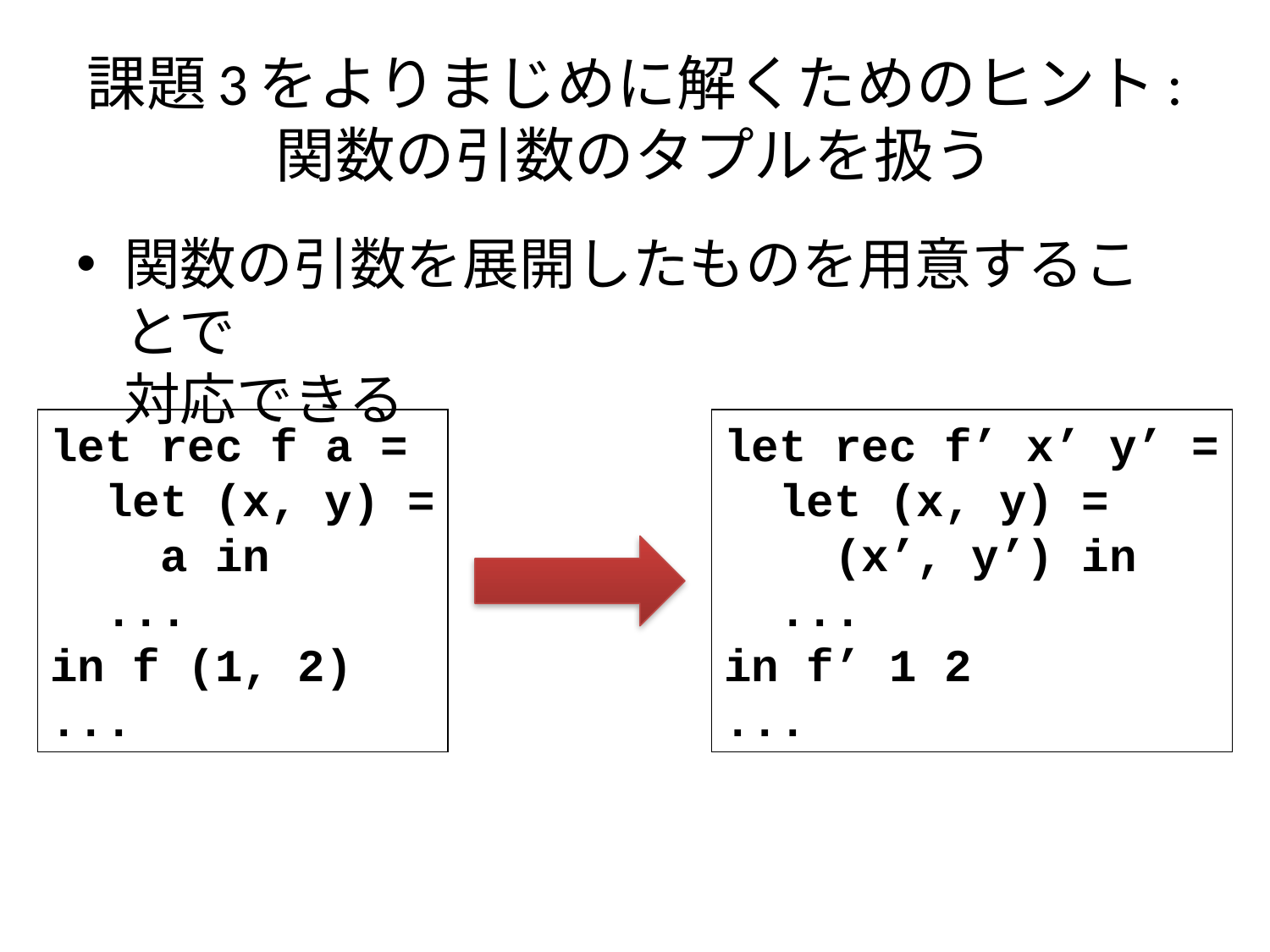

# 課題3をよりまじめに解くためのヒント: 関数の引数のタプルを扱う
関数の引数を展開したものを用意することで
対応できる
let rec f a =
  let (x, y) =
    a in
  ...
in f (1, 2)
...
let rec f’ x’ y’ =
  let (x, y) =
    (x’, y’) in
  ...
in f’ 1 2
...